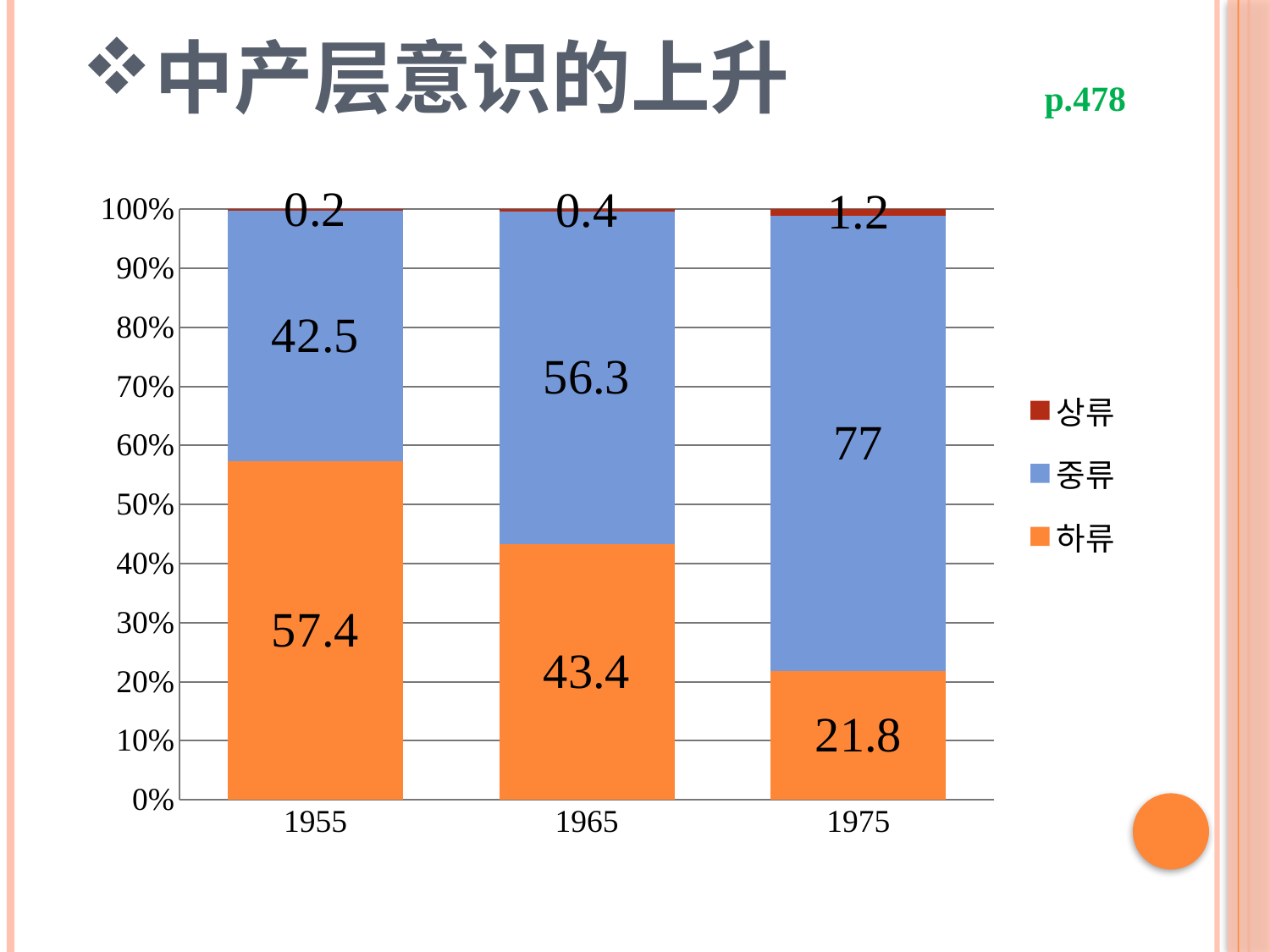

# 中产层意识的上升
p.478

### Chart

| Category | 하류 | 중류 | 상류 |
|---|---|---|---|
| 1955 | 57.4 | 42.5 | 0.2 |
| 1965 | 43.4 | 56.3 | 0.4 |
| 1975 | 21.8 | 77.0 | 1.2 |